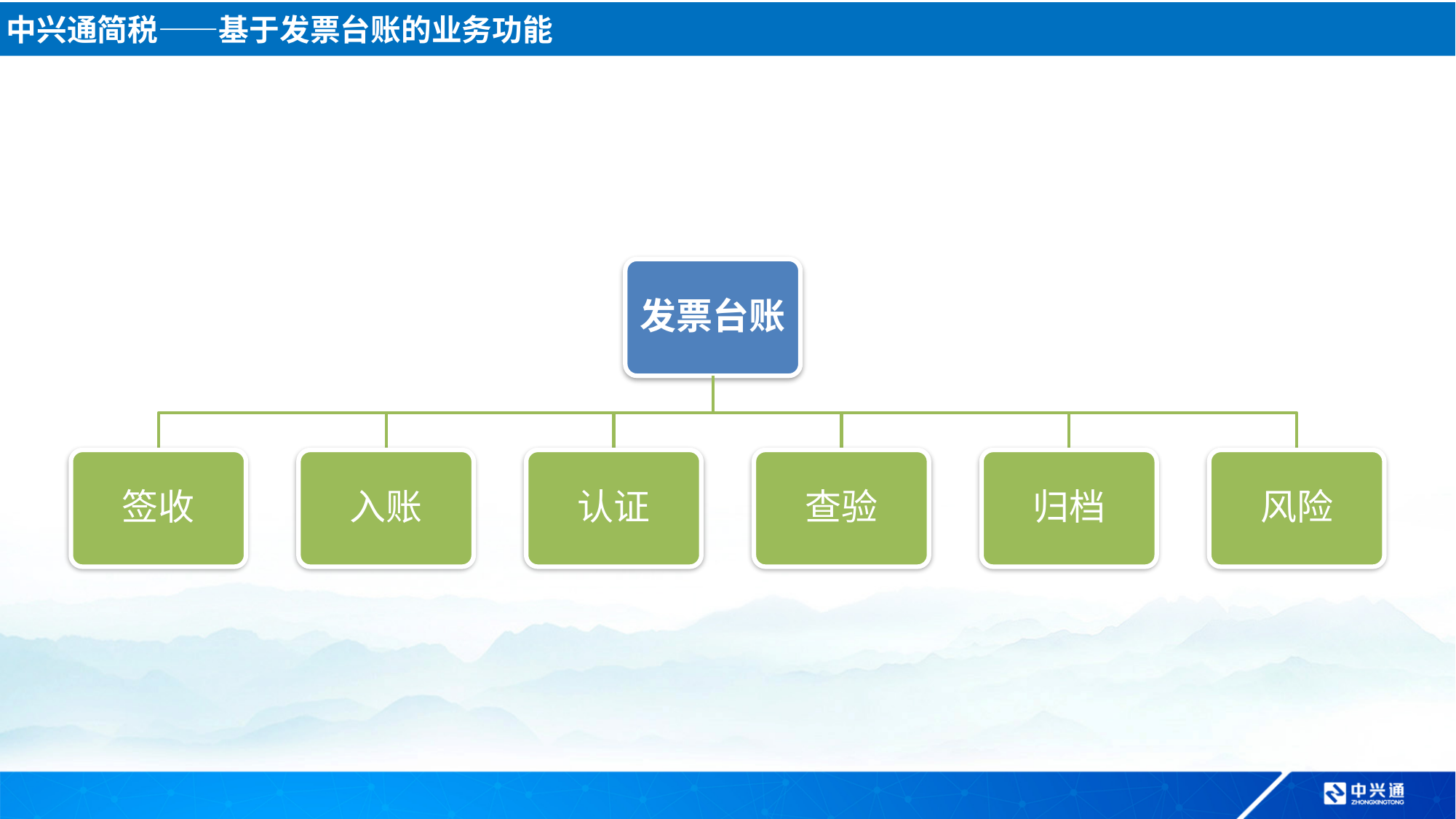

中兴通简税——基于发票台账的业务功能
发票台账

签收
入账
认证
查验
归档
风险